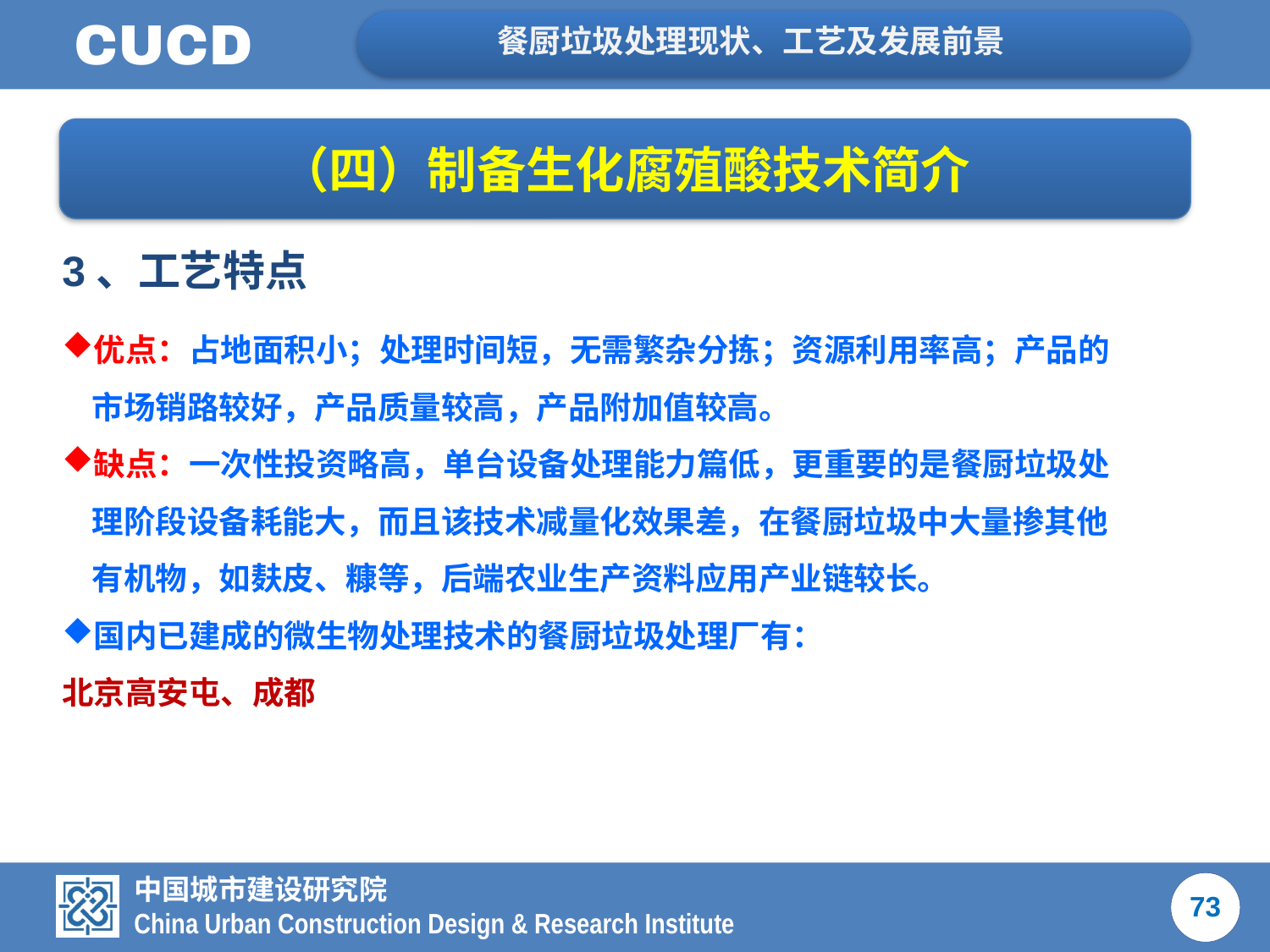

（四）制备生化腐殖酸技术简介
3、工艺特点
优点：占地面积小；处理时间短，无需繁杂分拣；资源利用率高；产品的市场销路较好，产品质量较高，产品附加值较高。
缺点：一次性投资略高，单台设备处理能力篇低，更重要的是餐厨垃圾处理阶段设备耗能大，而且该技术减量化效果差，在餐厨垃圾中大量掺其他有机物，如麸皮、糠等，后端农业生产资料应用产业链较长。
国内已建成的微生物处理技术的餐厨垃圾处理厂有：
北京高安屯、成都
73